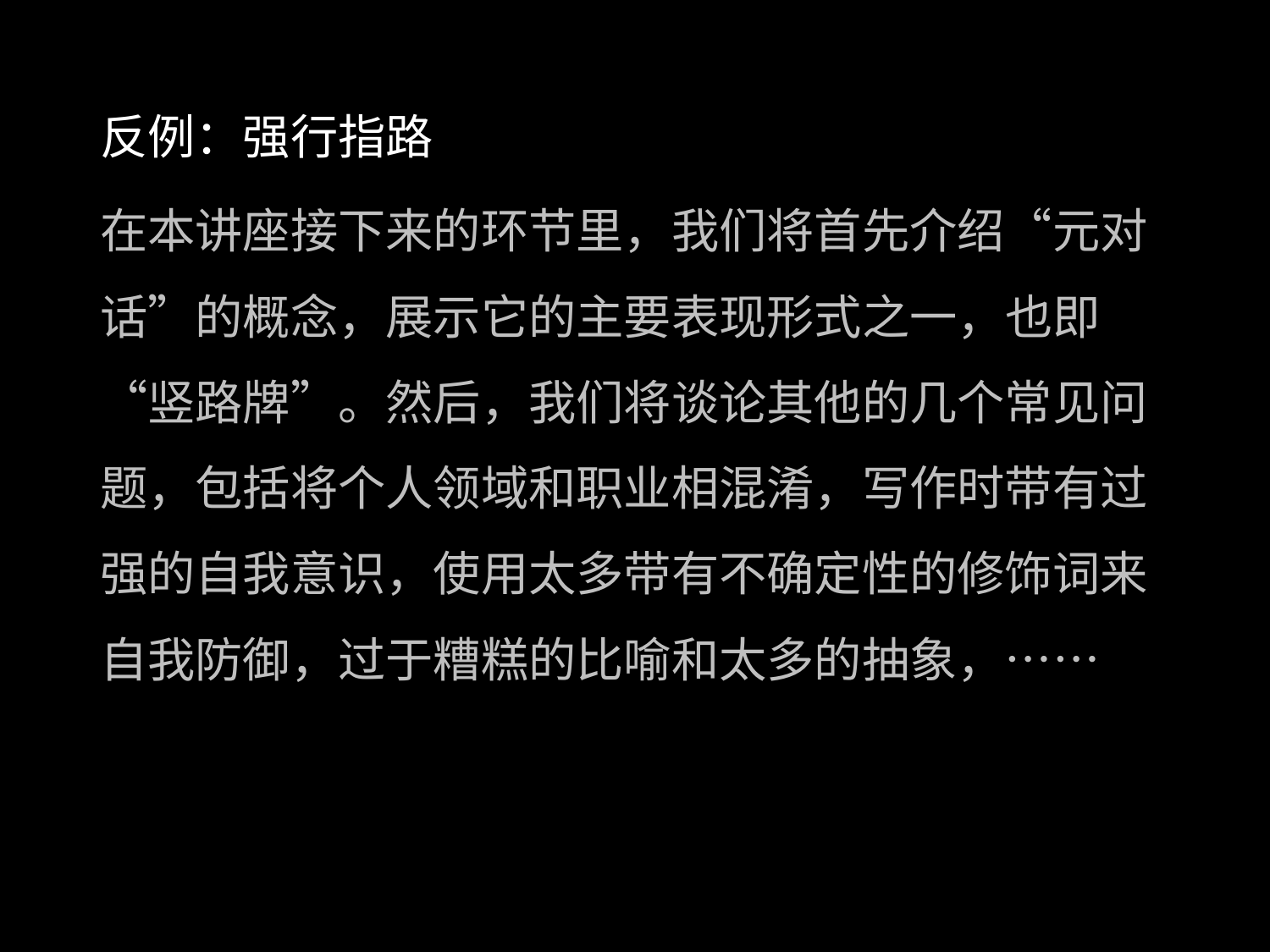

反例：强行指路
在本讲座接下来的环节里，我们将首先介绍“元对话”的概念，展示它的主要表现形式之一，也即“竖路牌”。然后，我们将谈论其他的几个常见问题，包括将个人领域和职业相混淆，写作时带有过强的自我意识，使用太多带有不确定性的修饰词来自我防御，过于糟糕的比喻和太多的抽象，……